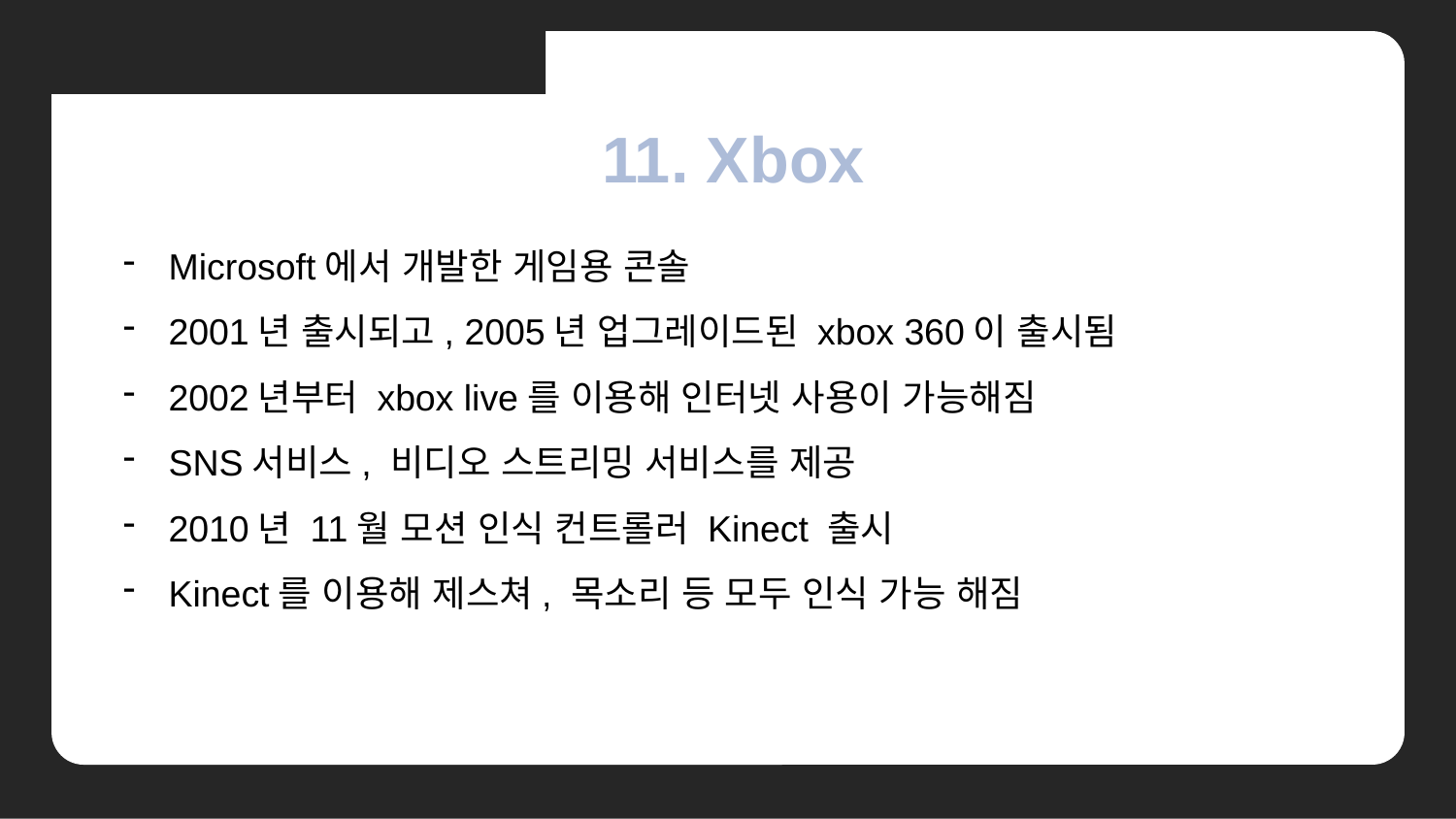

02. 다양한 Connected TV

11. Xbox
Microsoft에서 개발한 게임용 콘솔
2001년 출시되고, 2005년 업그레이드된 xbox 360이 출시됨
2002년부터 xbox live를 이용해 인터넷 사용이 가능해짐
SNS서비스, 비디오 스트리밍 서비스를 제공
2010년 11월 모션 인식 컨트롤러 Kinect 출시
Kinect를 이용해 제스쳐, 목소리 등 모두 인식 가능 해짐